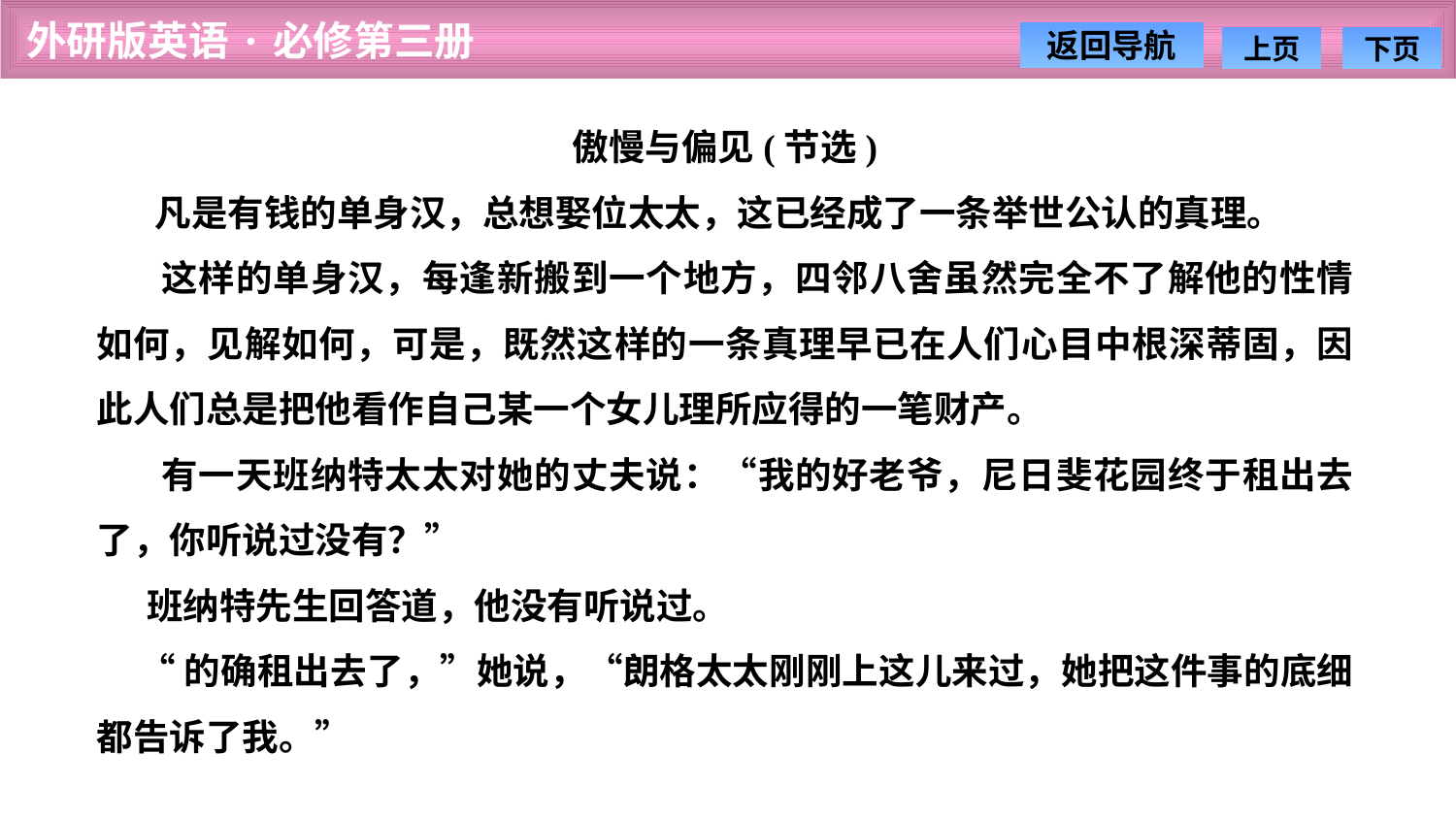

傲慢与偏见(节选)
      凡是有钱的单身汉，总想娶位太太，这已经成了一条举世公认的真理。
      这样的单身汉，每逢新搬到一个地方，四邻八舍虽然完全不了解他的性情如何，见解如何，可是，既然这样的一条真理早已在人们心目中根深蒂固，因此人们总是把他看作自己某一个女儿理所应得的一笔财产。
      有一天班纳特太太对她的丈夫说：“我的好老爷，尼日斐花园终于租出去了，你听说过没有？”
     班纳特先生回答道，他没有听说过。
     “的确租出去了，”她说，“朗格太太刚刚上这儿来过，她把这件事的底细都告诉了我。”